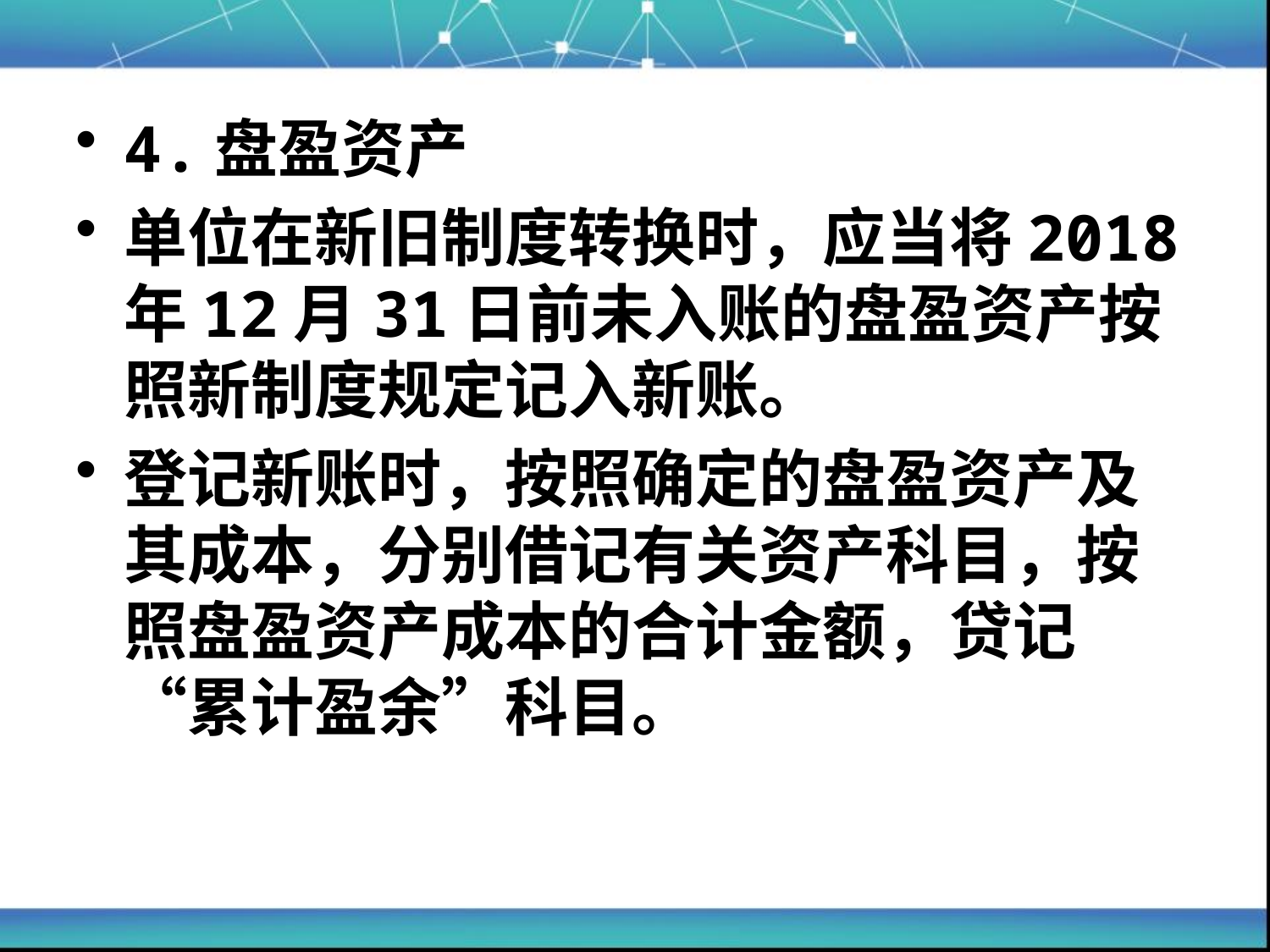

4.盘盈资产
单位在新旧制度转换时，应当将2018年12月31日前未入账的盘盈资产按照新制度规定记入新账。
登记新账时，按照确定的盘盈资产及其成本，分别借记有关资产科目，按照盘盈资产成本的合计金额，贷记“累计盈余”科目。